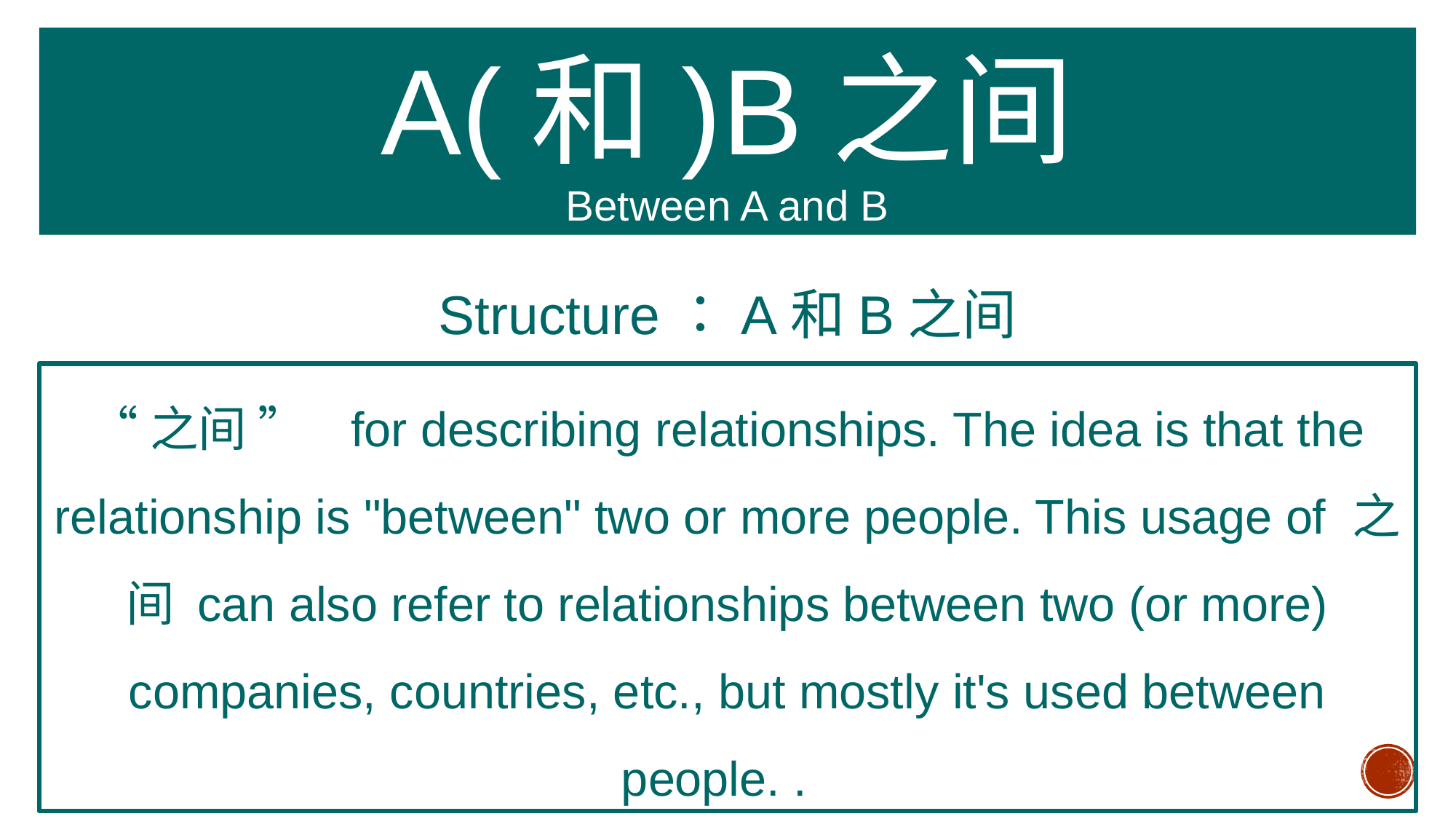

A(和)B之间
Between A and B
Structure：A和B之间
“之间 ”   for describing relationships. The idea is that the relationship is "between" two or more people. This usage of 之间 can also refer to relationships between two (or more) companies, countries, etc., but mostly it's used between people. .